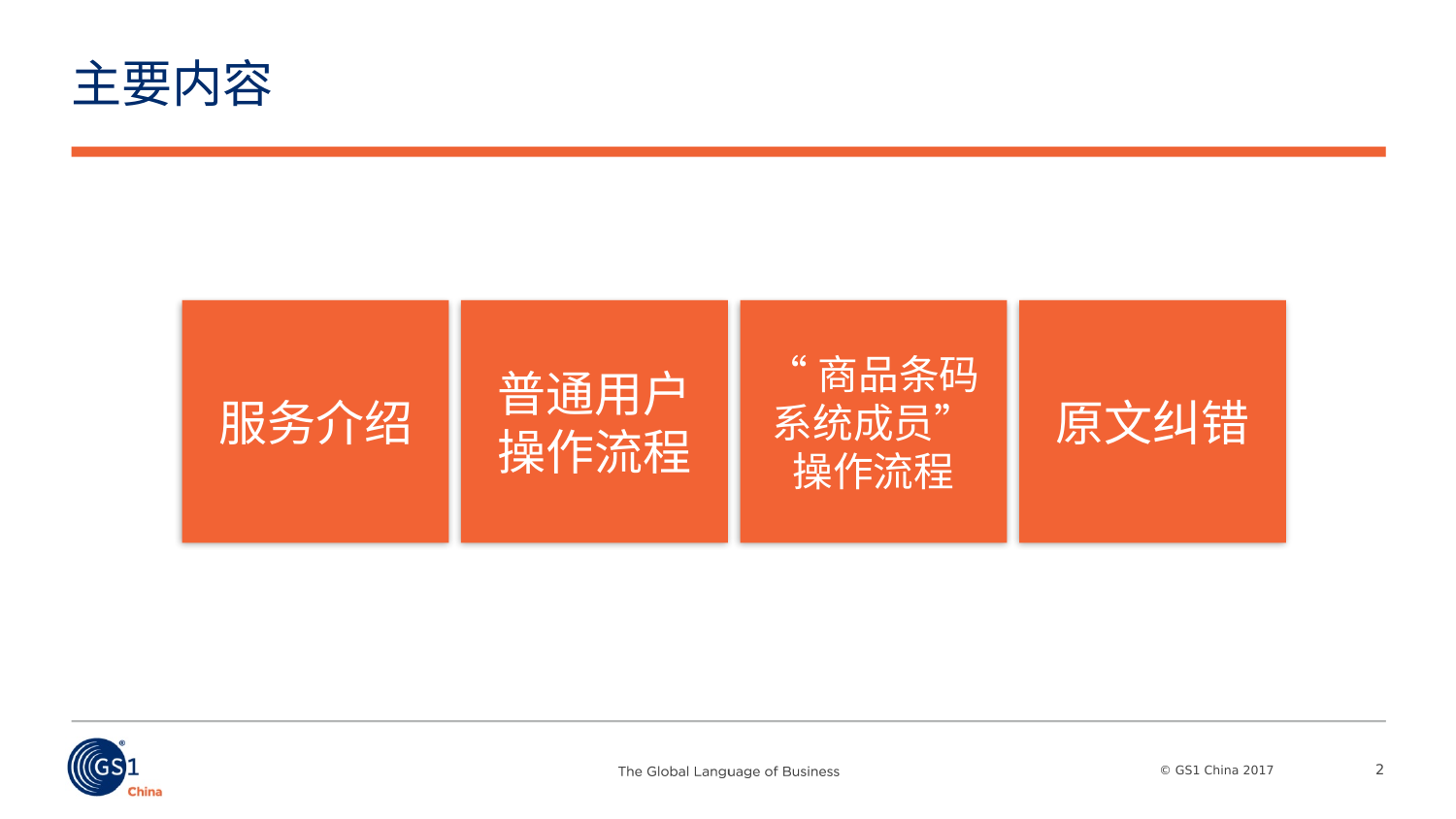

# 主要内容
服务介绍
普通用户操作流程
“商品条码系统成员”操作流程
原文纠错
2